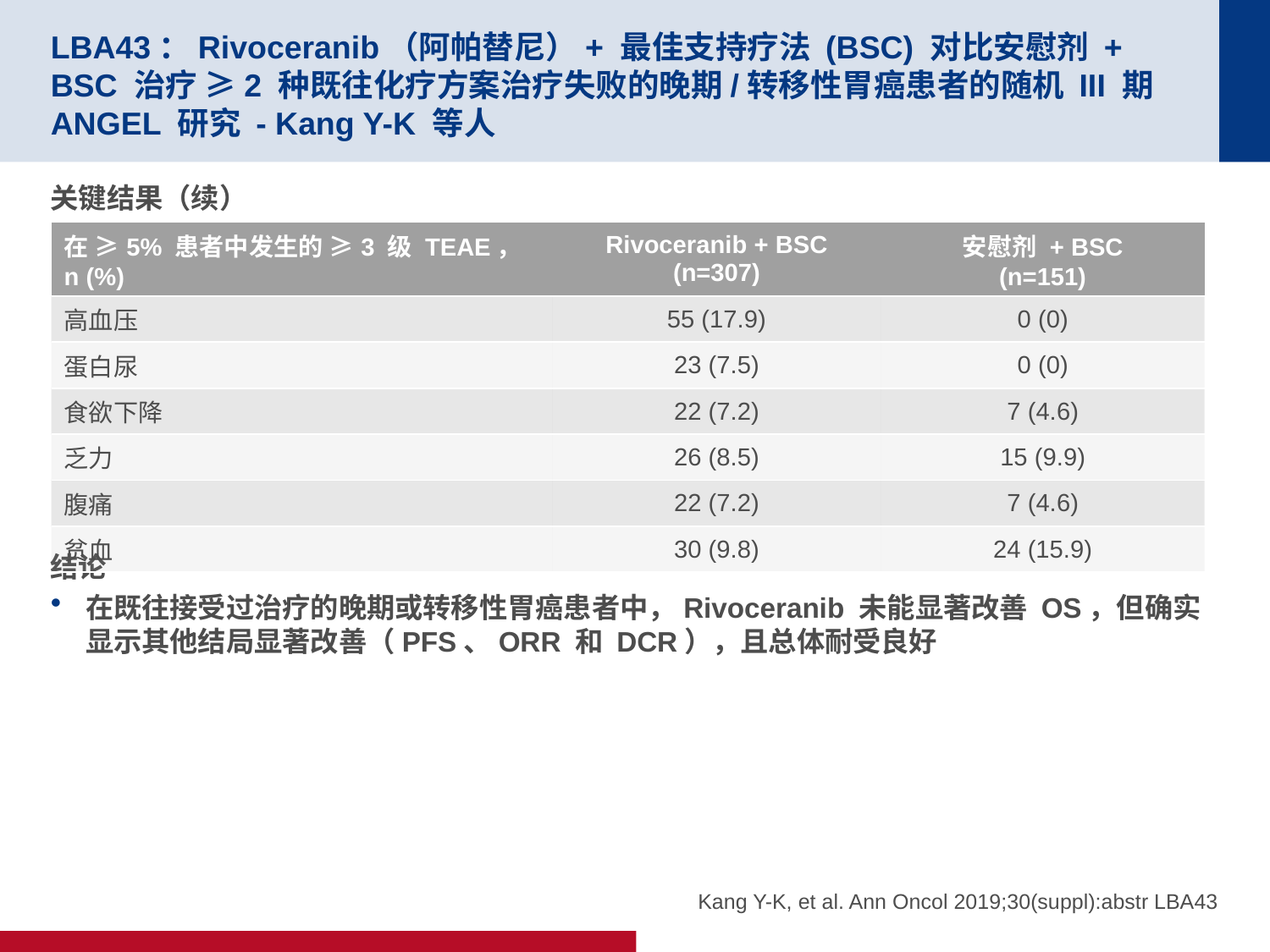

# LBA43：Rivoceranib（阿帕替尼）+ 最佳支持疗法 (BSC) 对比安慰剂 + BSC 治疗 ≥2 种既往化疗方案治疗失败的晚期/转移性胃癌患者的随机 III 期 ANGEL 研究 - Kang Y-K 等人
关键结果（续）
结论
在既往接受过治疗的晚期或转移性胃癌患者中，Rivoceranib 未能显著改善 OS，但确实显示其他结局显著改善（PFS、ORR 和 DCR），且总体耐受良好
| 在 ≥5% 患者中发生的 ≥3 级 TEAE，n (%) | Rivoceranib + BSC (n=307) | 安慰剂 + BSC (n=151) |
| --- | --- | --- |
| 高血压 | 55 (17.9) | 0 (0) |
| 蛋白尿 | 23 (7.5) | 0 (0) |
| 食欲下降 | 22 (7.2) | 7 (4.6) |
| 乏力 | 26 (8.5) | 15 (9.9) |
| 腹痛 | 22 (7.2) | 7 (4.6) |
| 贫血 | 30 (9.8) | 24 (15.9) |
Kang Y-K, et al. Ann Oncol 2019;30(suppl):abstr LBA43